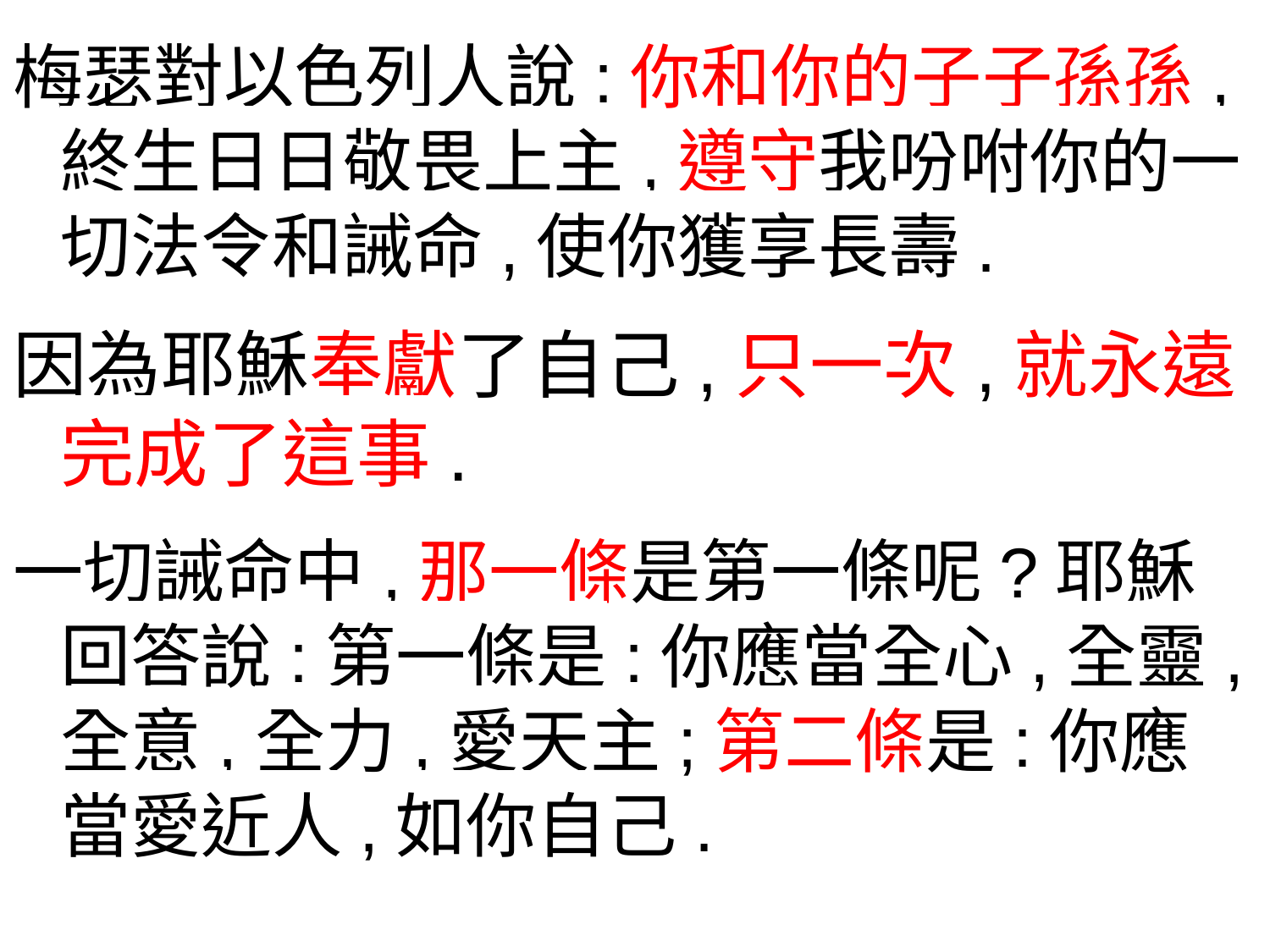

梅瑟對以色列人說:你和你的子子孫孫,終生日日敬畏上主,遵守我吩咐你的一切法令和誡命,使你獲享長壽.
因為耶穌奉獻了自己,只一次,就永遠完成了這事.
一切誡命中,那一條是第一條呢?耶穌回答說:第一條是:你應當全心,全靈,全意,全力,愛天主;第二條是:你應當愛近人,如你自己.